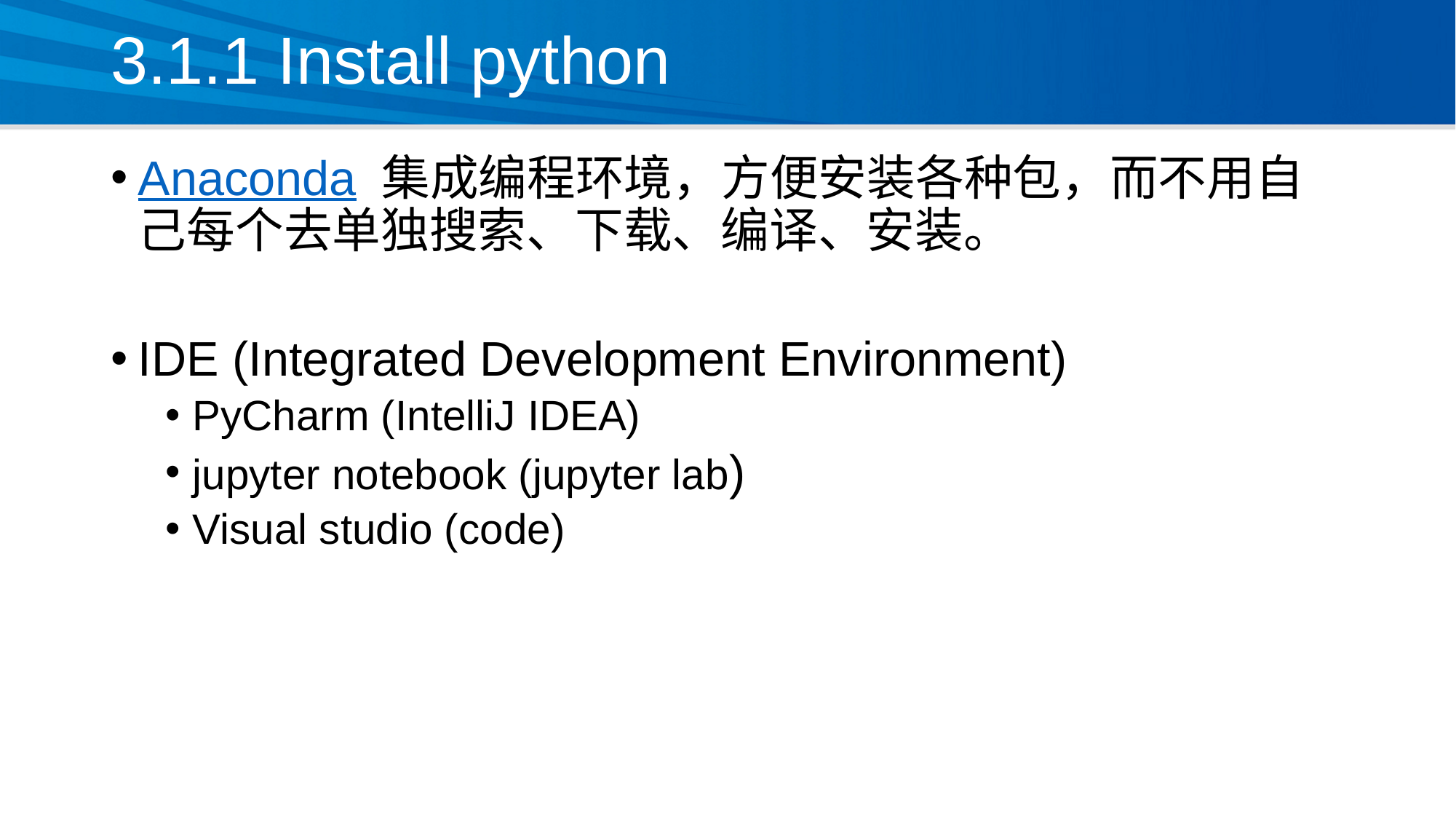

# 3.1.1 Install python
Anaconda 集成编程环境，方便安装各种包，而不用自己每个去单独搜索、下载、编译、安装。

IDE (Integrated Development Environment)
PyCharm (IntelliJ IDEA)
jupyter notebook (jupyter lab)
Visual studio (code)